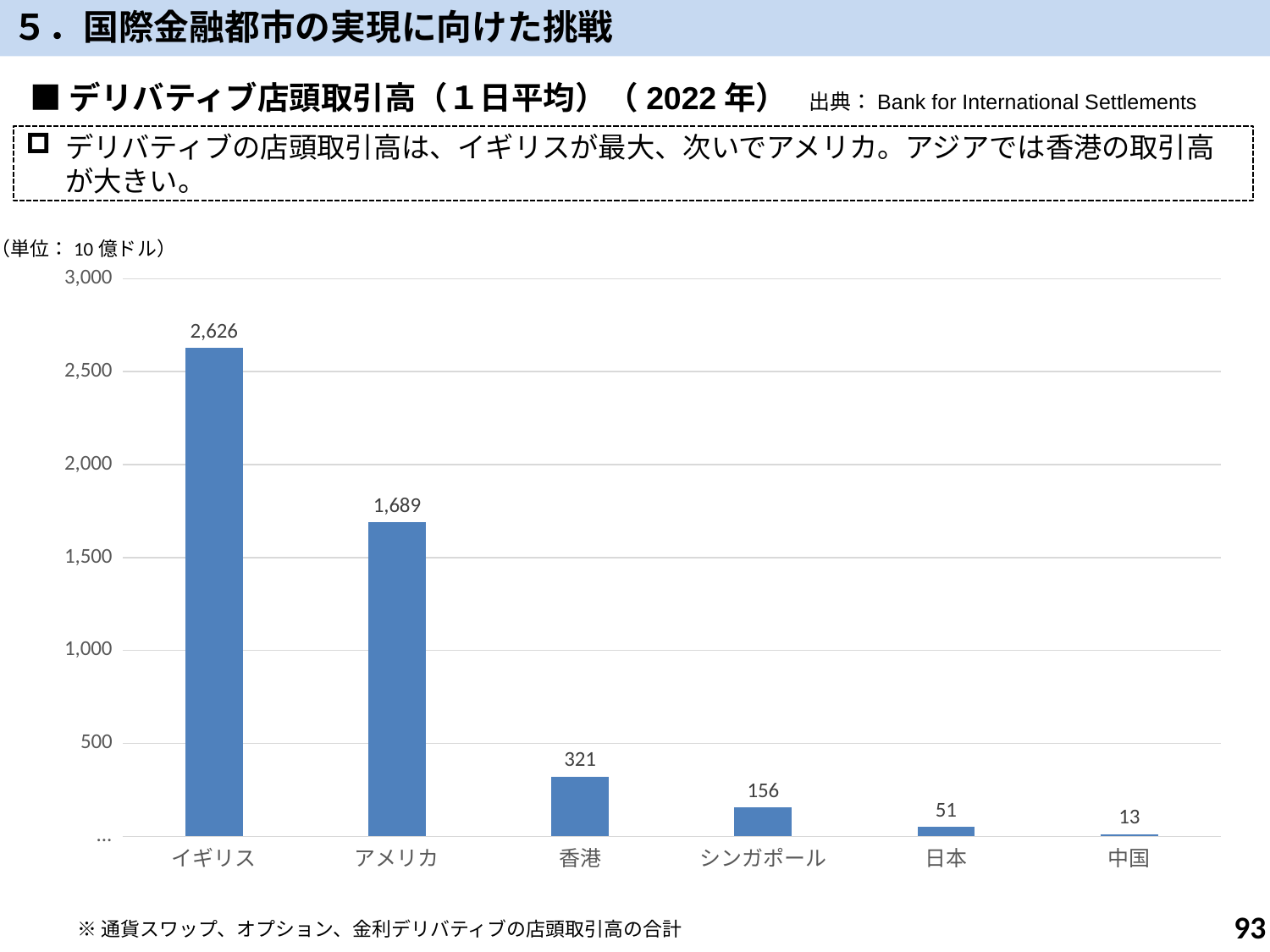

５．国際金融都市の実現に向けた挑戦
■デリバティブ店頭取引高（１日平均）（2022年）　出典：Bank for International Settlements
デリバティブの店頭取引高は、イギリスが最大、次いでアメリカ。アジアでは香港の取引高が大きい。
（単位：10億ドル）

### Chart

| Category |  |
|---|---|
| イギリス | 2626.079757577 |
| アメリカ | 1689.1444761899998 |
| 香港 | 321.105724456 |
| シンガポール | 155.974183294 |
| 日本 | 50.735773994000006 |
| 中国 | 12.603902181000002 |
93
※通貨スワップ、オプション、金利デリバティブの店頭取引高の合計